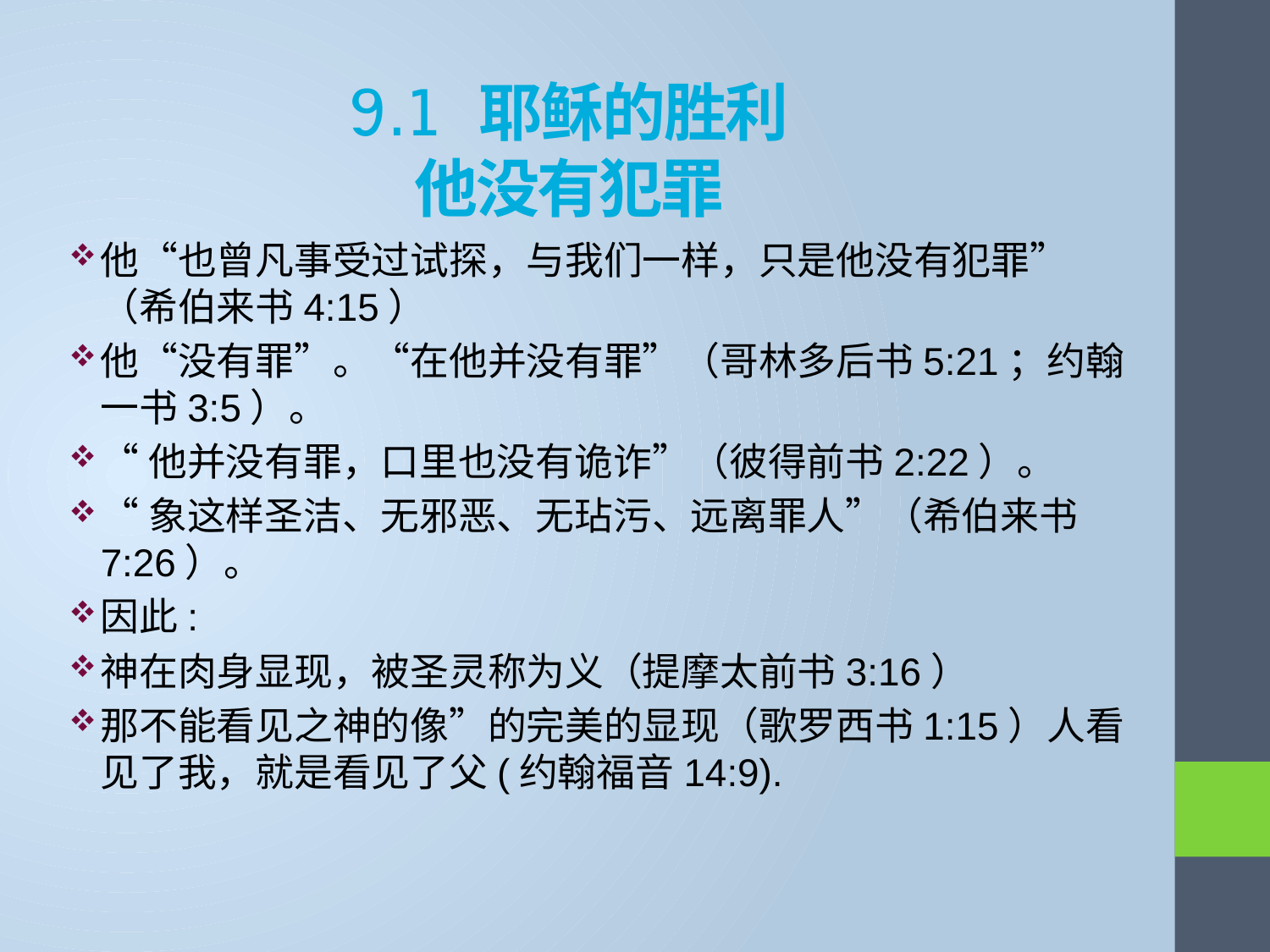

9.1 耶稣的胜利
他没有犯罪

他“也曾凡事受过试探，与我们一样，只是他没有犯罪”（希伯来书4:15）
他“没有罪”。“在他并没有罪”（哥林多后书5:21；约翰一书3:5）。
“他并没有罪，口里也没有诡诈”（彼得前书2:22）。
“象这样圣洁、无邪恶、无玷污、远离罪人”（希伯来书7:26）。
因此:
神在肉身显现，被圣灵称为义（提摩太前书3:16）
那不能看见之神的像”的完美的显现（歌罗西书1:15）人看见了我，就是看见了父(约翰福音14:9).